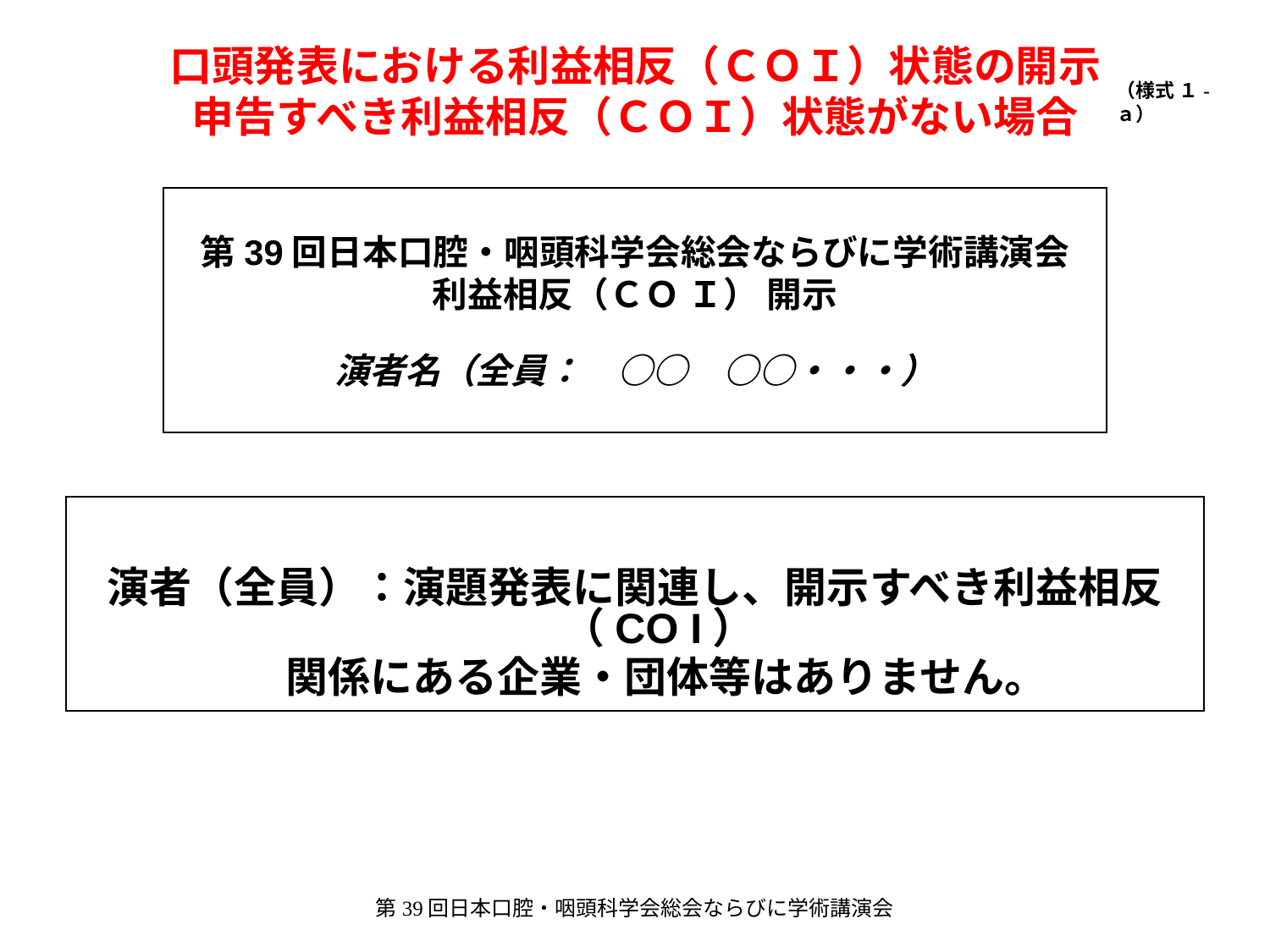

口頭発表における利益相反（ＣＯＩ）状態の開示
申告すべき利益相反（ＣＯＩ）状態がない場合
（様式 １-ａ）
# 第39回日本口腔・咽頭科学会総会ならびに学術講演会 利益相反（ＣＯ Ｉ） 開示 　 演者名（全員：　○○　○○・・・）

演者（全員）：演題発表に関連し、開示すべき利益相反（CO I）
 　関係にある企業・団体等はありません。
第39回日本口腔・咽頭科学会総会ならびに学術講演会